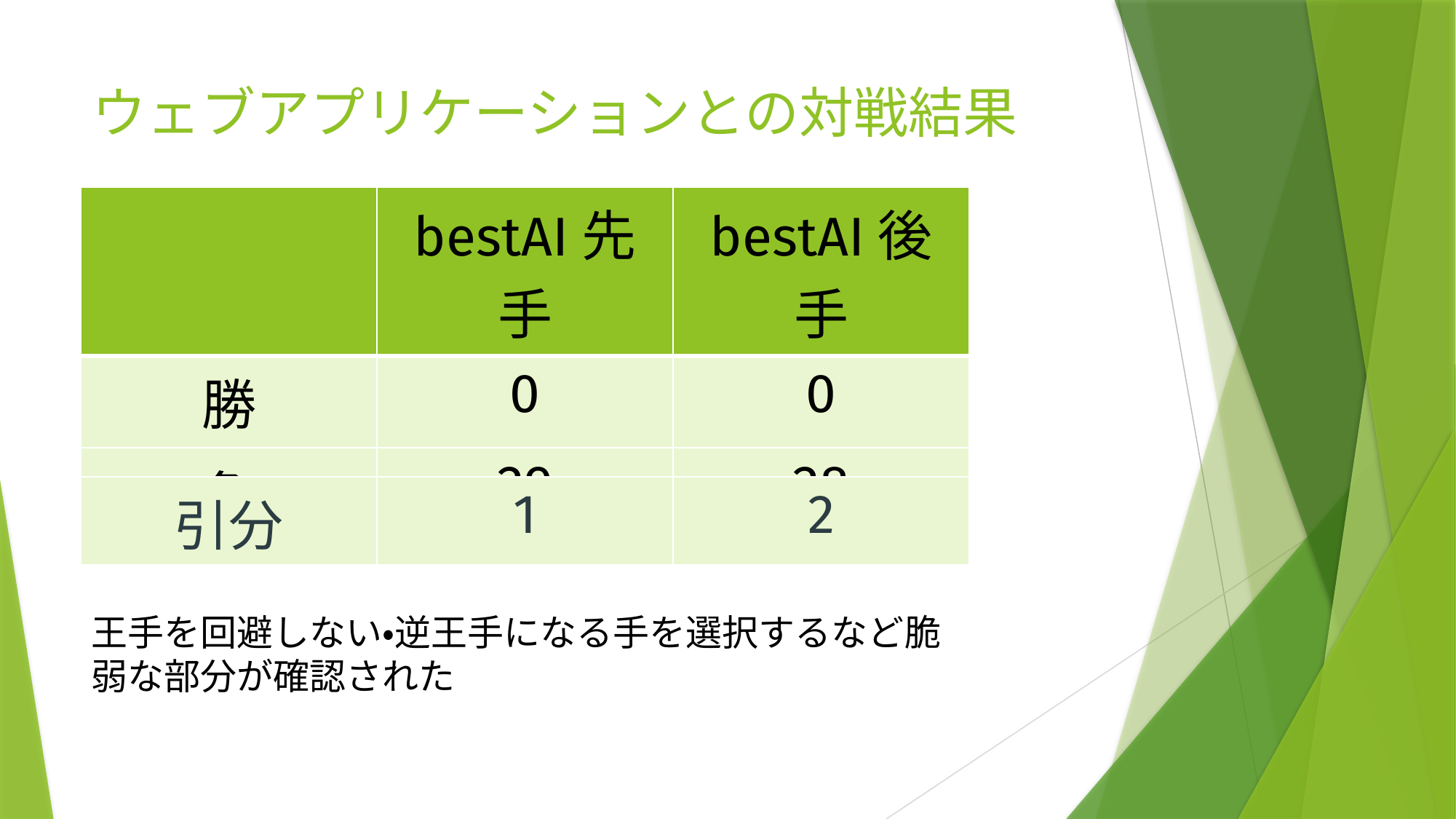

# ウェブアプリケーションとの対戦結果
|  | bestAI先手 | bestAI後手 |
| --- | --- | --- |
| 勝 | 0 | 0 |
| 負 | 29 | 28 |

| 引分 | 1 | 2 |
| --- | --- | --- |
王手を回避しない・逆王手になる手を選択するなど脆弱な部分が確認された